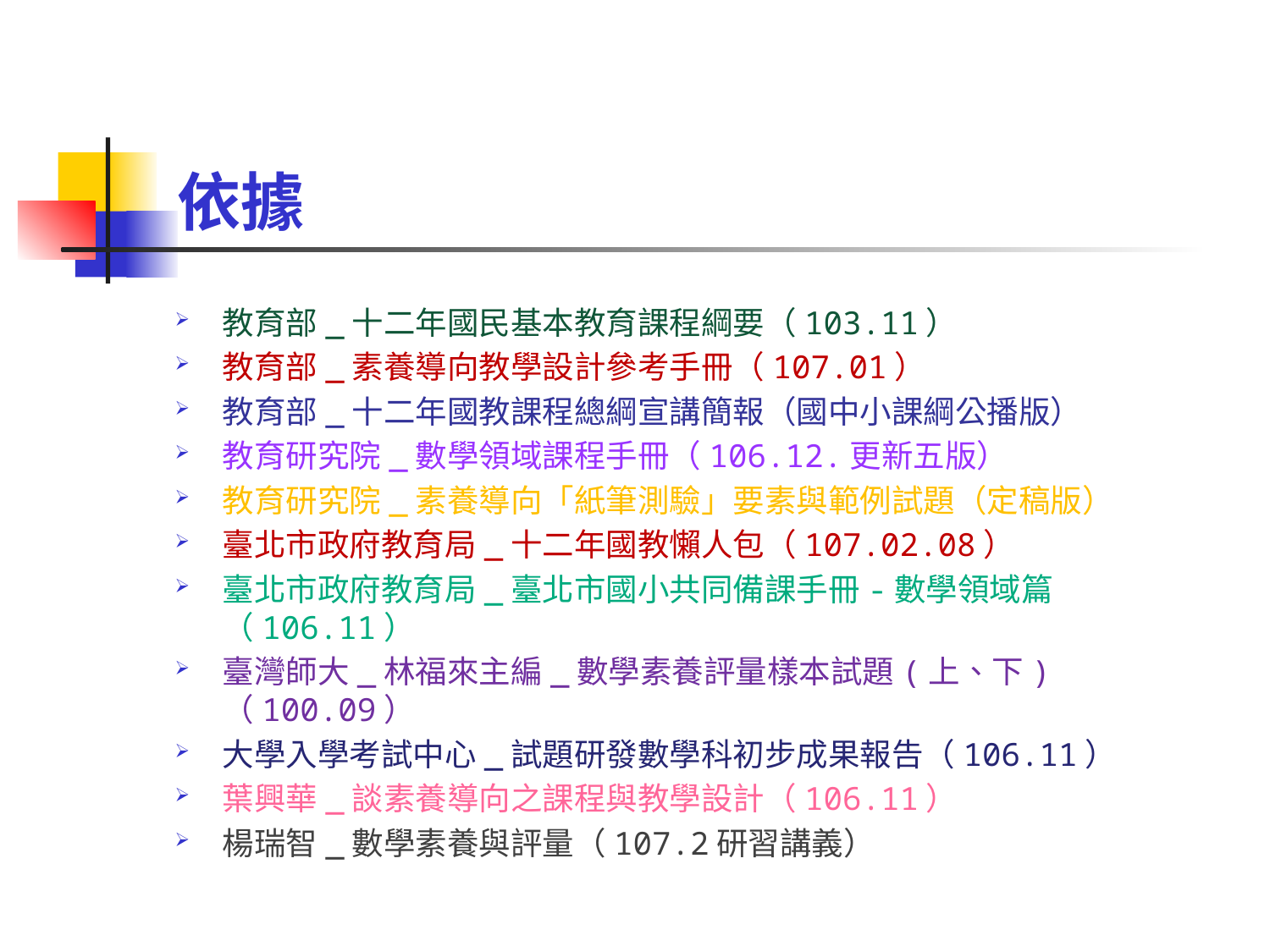

# 依據
教育部_十二年國民基本教育課程綱要（103.11）
教育部_素養導向教學設計參考手冊（107.01）
教育部_十二年國教課程總綱宣講簡報（國中小課綱公播版）
教育研究院_數學領域課程手冊（106.12.更新五版）
教育研究院_素養導向「紙筆測驗」要素與範例試題（定稿版）
臺北市政府教育局_十二年國教懶人包（107.02.08）
臺北市政府教育局_臺北市國小共同備課手冊-數學領域篇（106.11）
臺灣師大_林福來主編_數學素養評量樣本試題(上、下)（100.09）
大學入學考試中心_試題研發數學科初步成果報告（106.11）
葉興華_談素養導向之課程與教學設計（106.11）
楊瑞智_數學素養與評量（107.2研習講義）